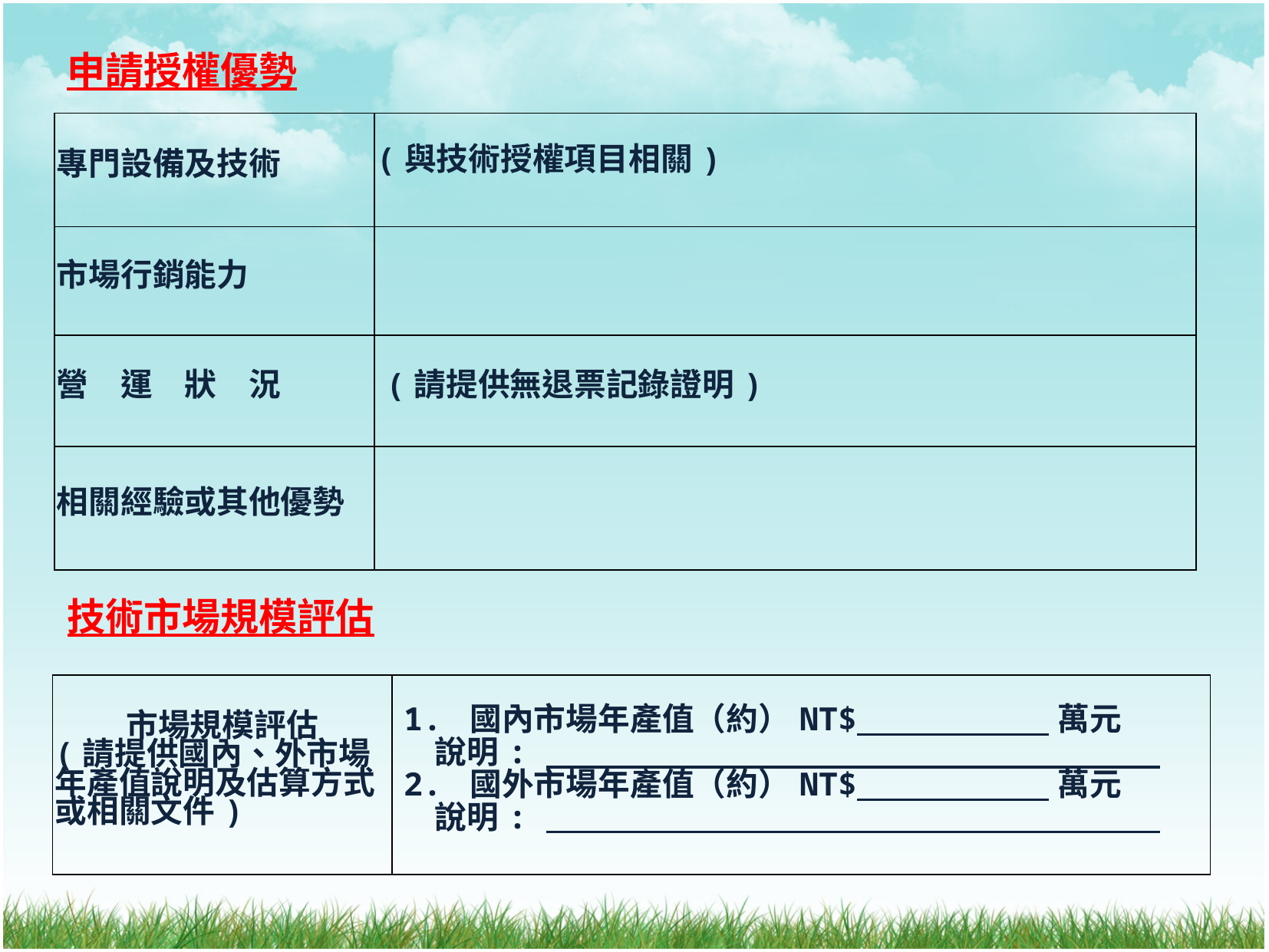

申請授權優勢
| 專門設備及技術 | (與技術授權項目相關) |
| --- | --- |
| 市場行銷能力 |  |
| 營　運　狀　況 | (請提供無退票記錄證明) |
| 相關經驗或其他優勢 |  |
技術市場規模評估
| 市場規模評估 (請提供國內、外市場年產值說明及估算方式或相關文件) | 1. 國內市場年產值（約）NT$ 萬元 說明: 2. 國外市場年產值（約）NT$ 萬元 說明: |
| --- | --- |